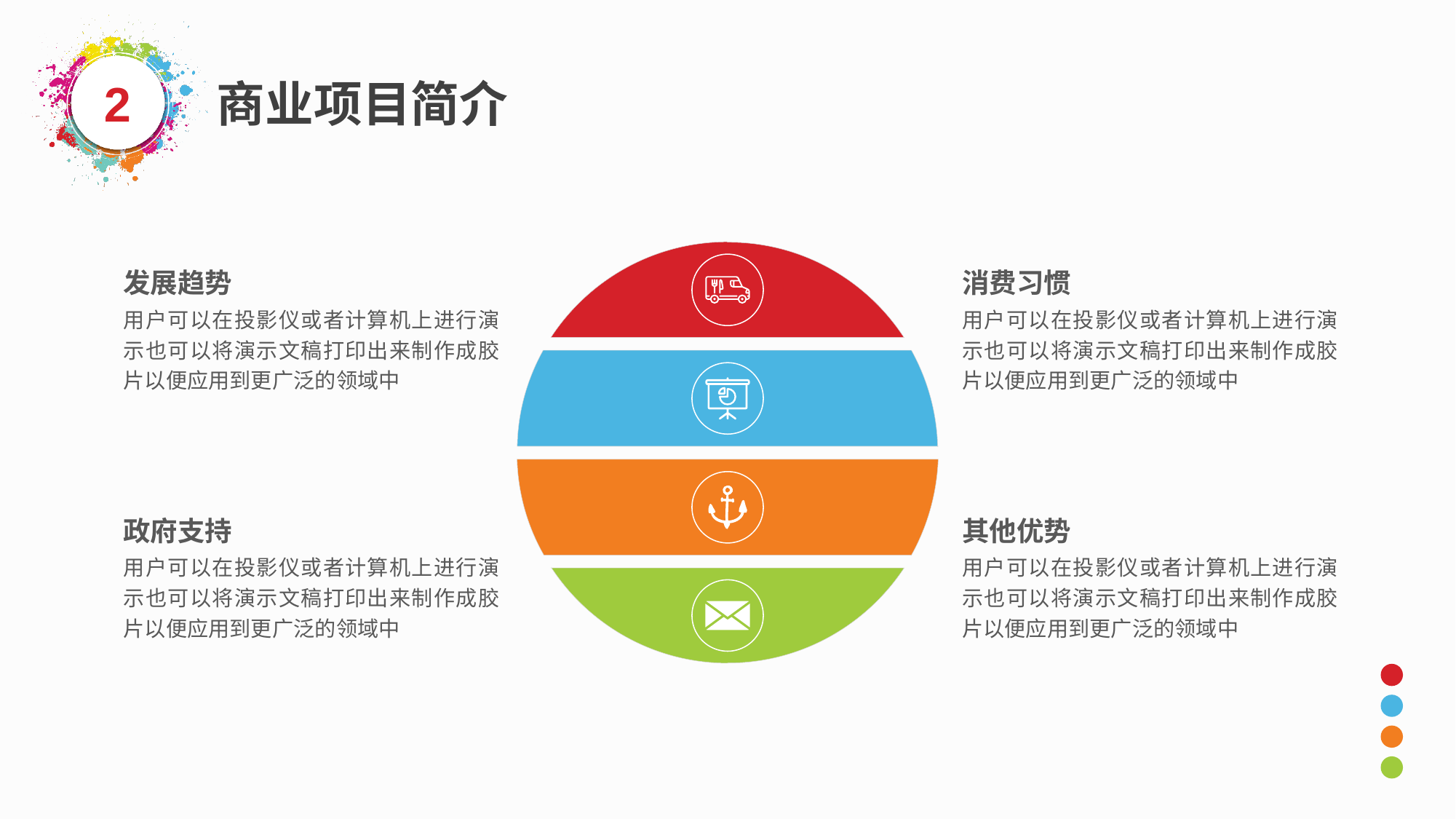

2
商业项目简介

发展趋势
用户可以在投影仪或者计算机上进行演示也可以将演示文稿打印出来制作成胶片以便应用到更广泛的领域中
消费习惯
用户可以在投影仪或者计算机上进行演示也可以将演示文稿打印出来制作成胶片以便应用到更广泛的领域中
政府支持
用户可以在投影仪或者计算机上进行演示也可以将演示文稿打印出来制作成胶片以便应用到更广泛的领域中
其他优势
用户可以在投影仪或者计算机上进行演示也可以将演示文稿打印出来制作成胶片以便应用到更广泛的领域中